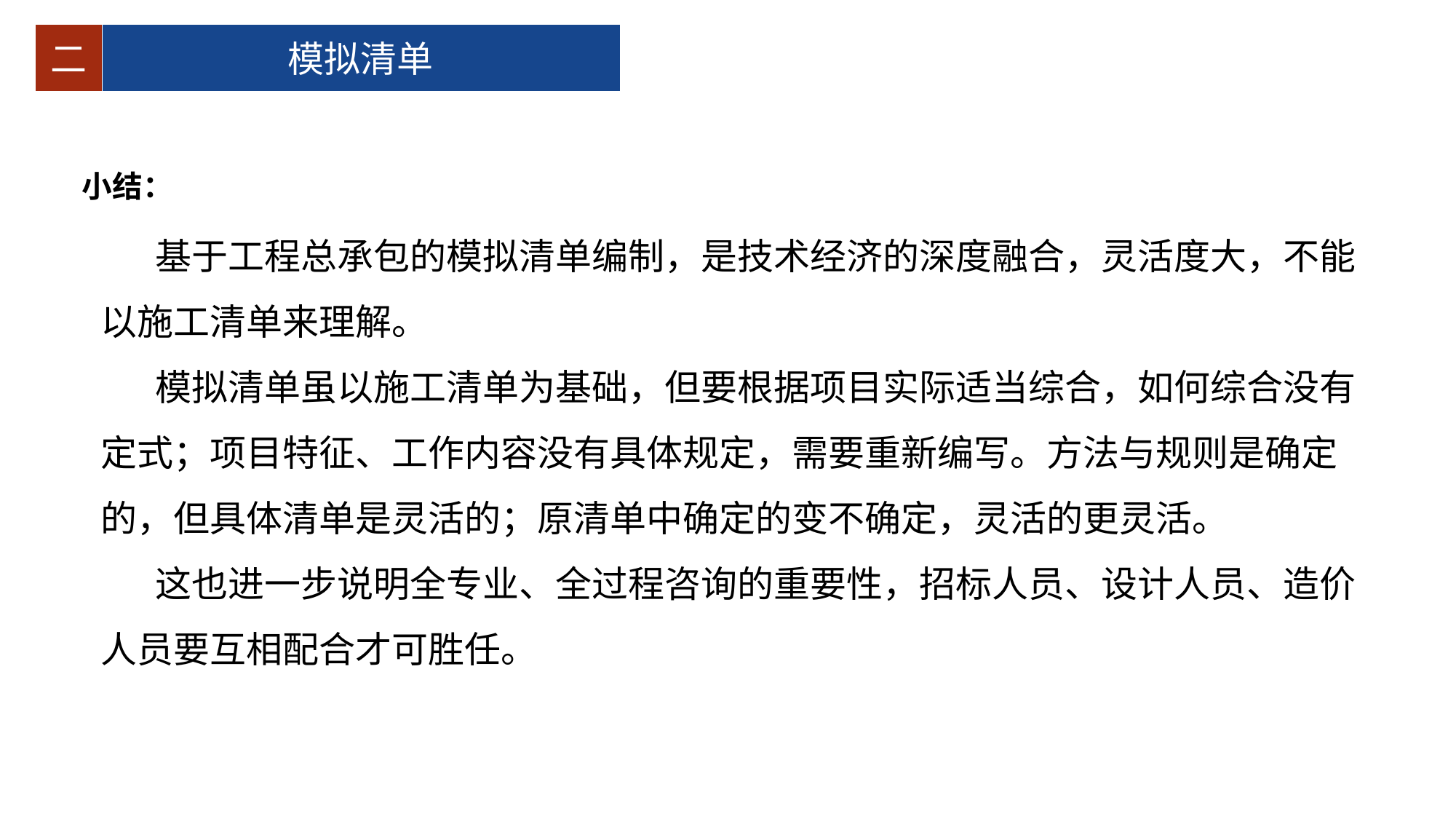

二
模拟清单
小结：
基于工程总承包的模拟清单编制，是技术经济的深度融合，灵活度大，不能以施工清单来理解。
模拟清单虽以施工清单为基础，但要根据项目实际适当综合，如何综合没有定式；项目特征、工作内容没有具体规定，需要重新编写。方法与规则是确定的，但具体清单是灵活的；原清单中确定的变不确定，灵活的更灵活。
这也进一步说明全专业、全过程咨询的重要性，招标人员、设计人员、造价人员要互相配合才可胜任。